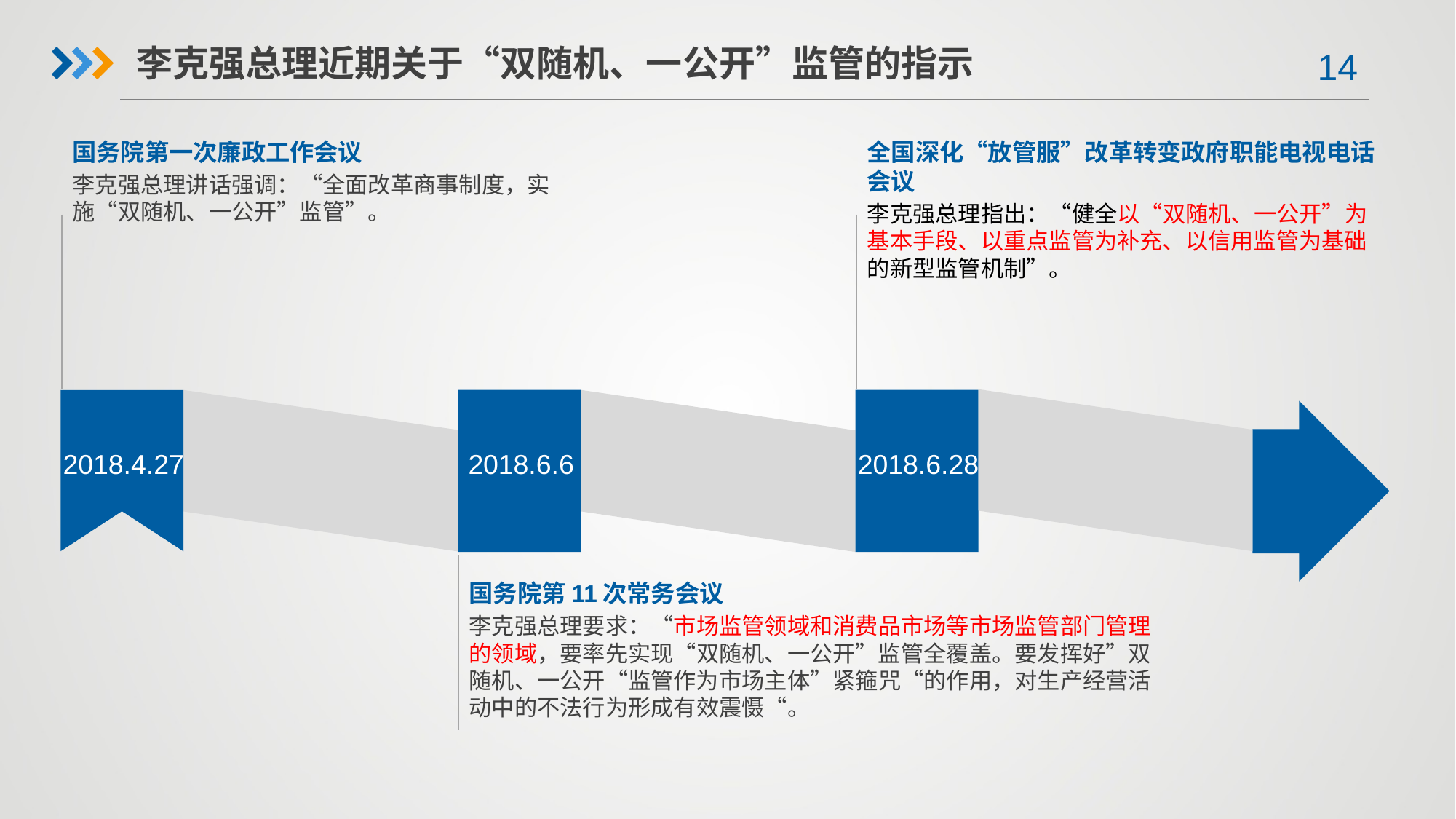

李克强总理近期关于“双随机、一公开”监管的指示
国务院第一次廉政工作会议
李克强总理讲话强调：“全面改革商事制度，实施“双随机、一公开”监管”。
全国深化“放管服”改革转变政府职能电视电话会议
李克强总理指出：“健全以“双随机、一公开”为基本手段、以重点监管为补充、以信用监管为基础的新型监管机制”。

2018.4.27

2018.6.6

2018.6.28

国务院第11次常务会议
李克强总理要求：“市场监管领域和消费品市场等市场监管部门管理的领域，要率先实现“双随机、一公开”监管全覆盖。要发挥好”双随机、一公开“监管作为市场主体”紧箍咒“的作用，对生产经营活动中的不法行为形成有效震慑“。